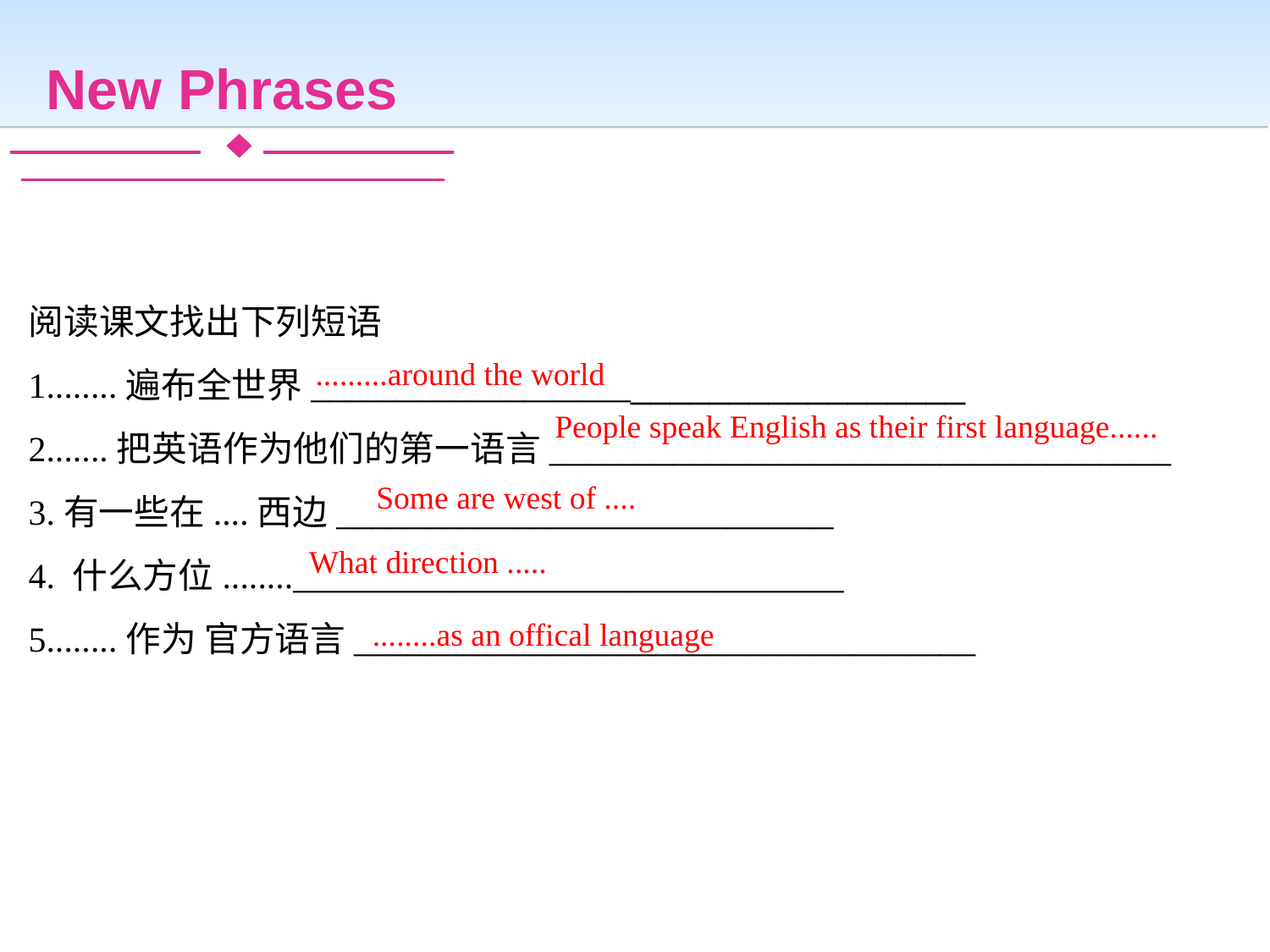

New Phrases

阅读课文找出下列短语
1........遍布全世界___________________________________
2.......把英语作为他们的第一语言___________________________________
3.有一些在....西边____________________________
4. 什么方位........_______________________________
5........作为 官方语言___________________________________
.........around the world
People speak English as their first language......
Some are west of ....
What direction .....
........as an offical language